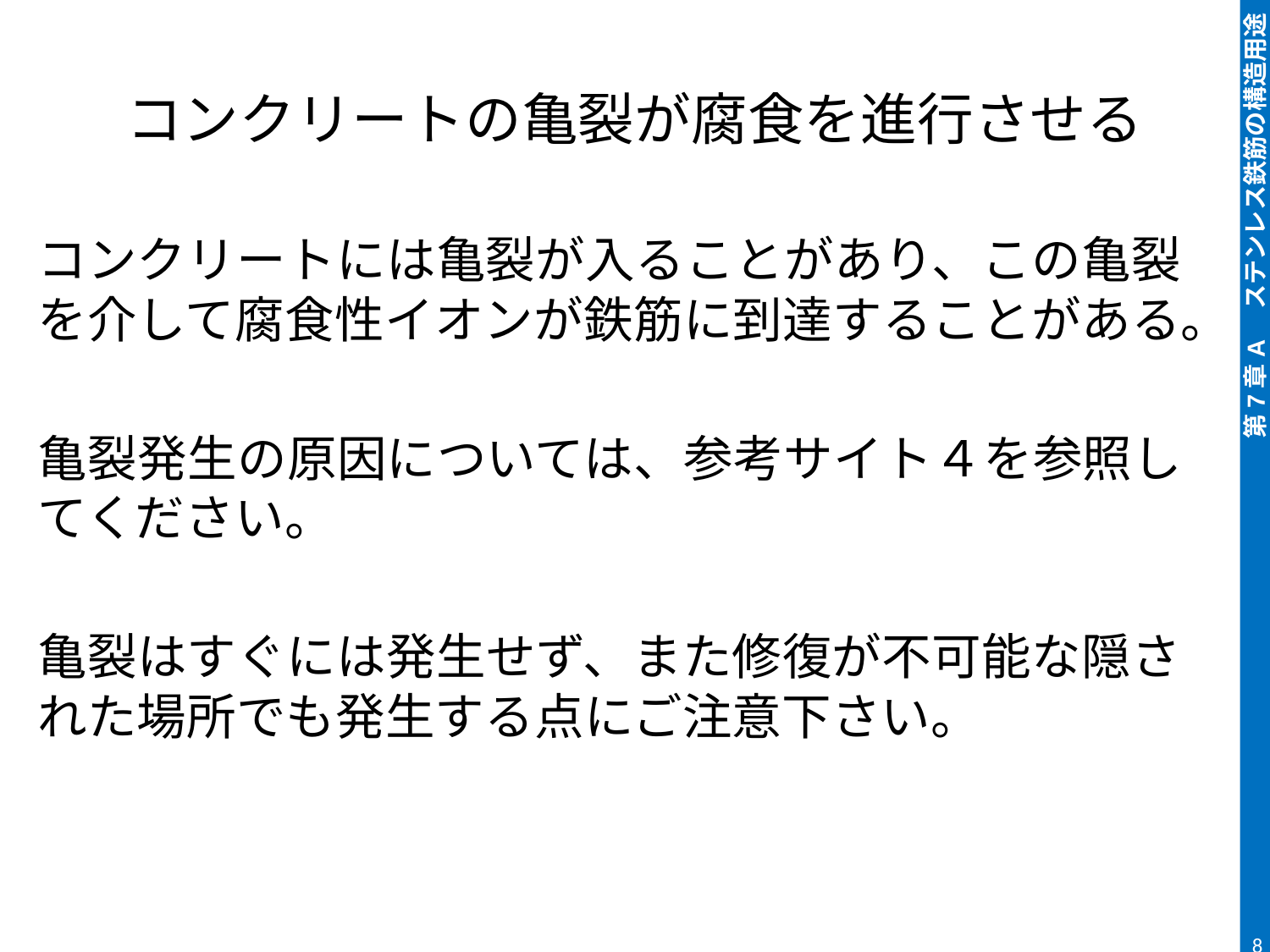

# コンクリートの亀裂が腐食を進行させる
コンクリートには亀裂が入ることがあり、この亀裂を介して腐食性イオンが鉄筋に到達することがある。

亀裂発生の原因については、参考サイト４を参照してください。

亀裂はすぐには発生せず、また修復が不可能な隠された場所でも発生する点にご注意下さい。